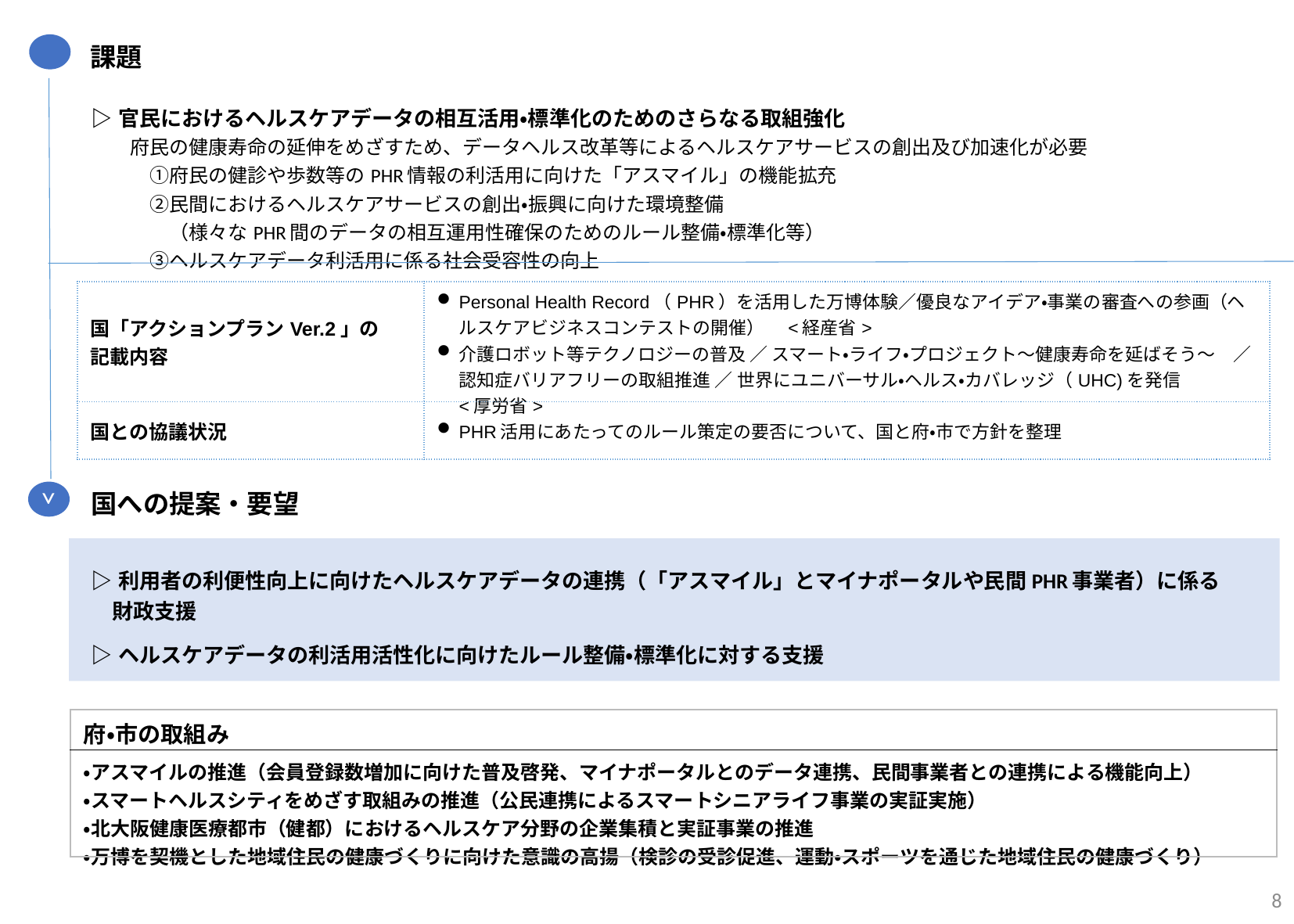

課題
| ▷官民におけるヘルスケアデータの相互活用・標準化のためのさらなる取組強化 　　府民の健康寿命の延伸をめざすため、データヘルス改革等によるヘルスケアサービスの創出及び加速化が必要 　　　①府民の健診や歩数等のPHR情報の利活用に向けた「アスマイル」の機能拡充 　　　②民間におけるヘルスケアサービスの創出・振興に向けた環境整備 　　　　（様々なPHR間のデータの相互運用性確保のためのルール整備・標準化等） 　　　③ヘルスケアデータ利活用に係る社会受容性の向上 |
| --- |
| 国「アクションプランVer.2」の 記載内容 | Personal Health Record（PHR）を活⽤した万博体験／優良なアイデア・事業の審査への参画（ヘルスケアビジネスコンテストの開催）　<経産省> 介護ロボット等テクノロジーの普及 ／ スマート・ライフ・プロジェクト〜健康寿命を延ばそう〜　／ 認知症バリアフリーの取組推進 ／ 世界にユニバーサル・ヘルス・カバレッジ（UHC)を発信 <厚労省> |
| --- | --- |
| 国との協議状況 | PHR活用にあたってのルール策定の要否について、国と府・市で方針を整理 |
>

国への提案・要望

| ▷利用者の利便性向上に向けたヘルスケアデータの連携（「アスマイル」とマイナポータルや民間PHR事業者）に係る 　財政支援 |
| --- |
| ▷ヘルスケアデータの利活用活性化に向けたルール整備・標準化に対する支援 |
| 府・市の取組み |
| --- |
| ・アスマイルの推進（会員登録数増加に向けた普及啓発、マイナポータルとのデータ連携、民間事業者との連携による機能向上） ・スマートヘルスシティをめざす取組みの推進（公民連携によるスマートシニアライフ事業の実証実施） ・北大阪健康医療都市（健都）におけるヘルスケア分野の企業集積と実証事業の推進 ・万博を契機とした地域住民の健康づくりに向けた意識の高揚（検診の受診促進、運動・スポーツを通じた地域住民の健康づくり） |

8